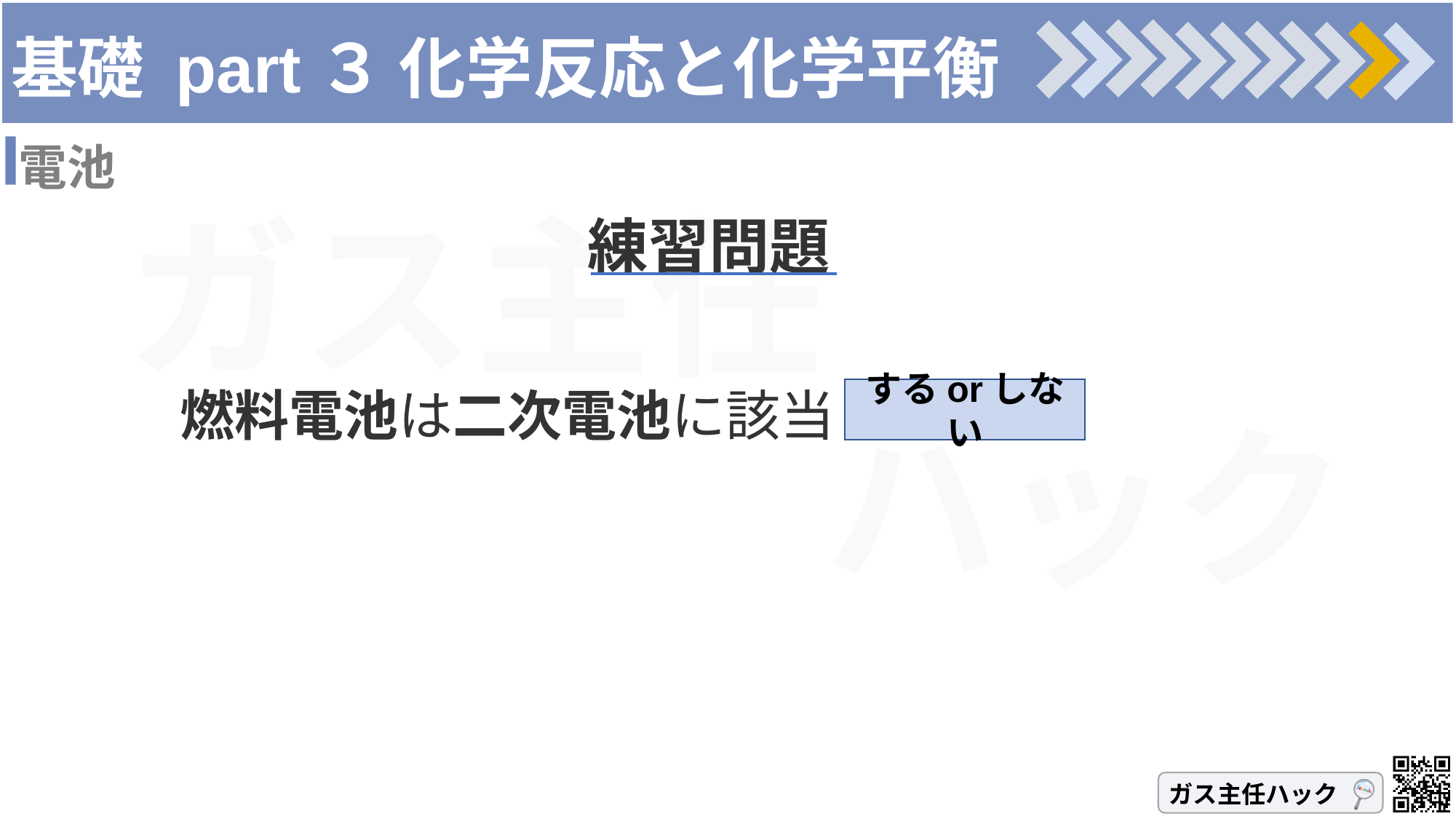

# 基礎 part３ 化学反応と化学平衡

電池

練習問題
燃料電池は二次電池に該当しない
するorしない